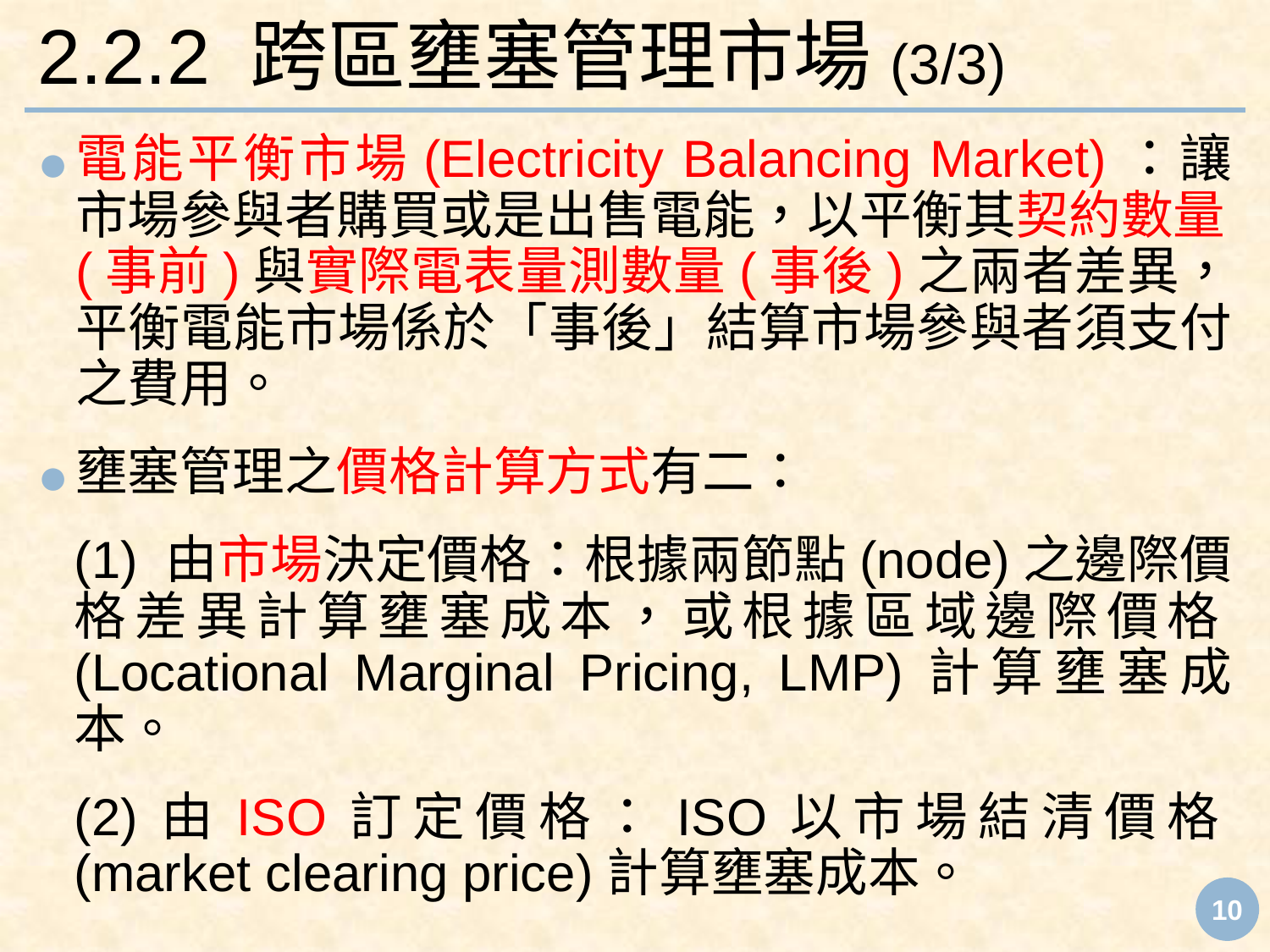

# 2.2.2 跨區壅塞管理市場(3/3)
電能平衡市場(Electricity Balancing Market)：讓市場參與者購買或是出售電能，以平衡其契約數量(事前)與實際電表量測數量(事後)之兩者差異，平衡電能市場係於「事後」結算市場參與者須支付之費用。
壅塞管理之價格計算方式有二：
(1) 由市場決定價格：根據兩節點(node)之邊際價格差異計算壅塞成本，或根據區域邊際價格(Locational Marginal Pricing, LMP)計算壅塞成本。
(2)由ISO訂定價格：ISO以市場結清價格(market clearing price)計算壅塞成本。
10